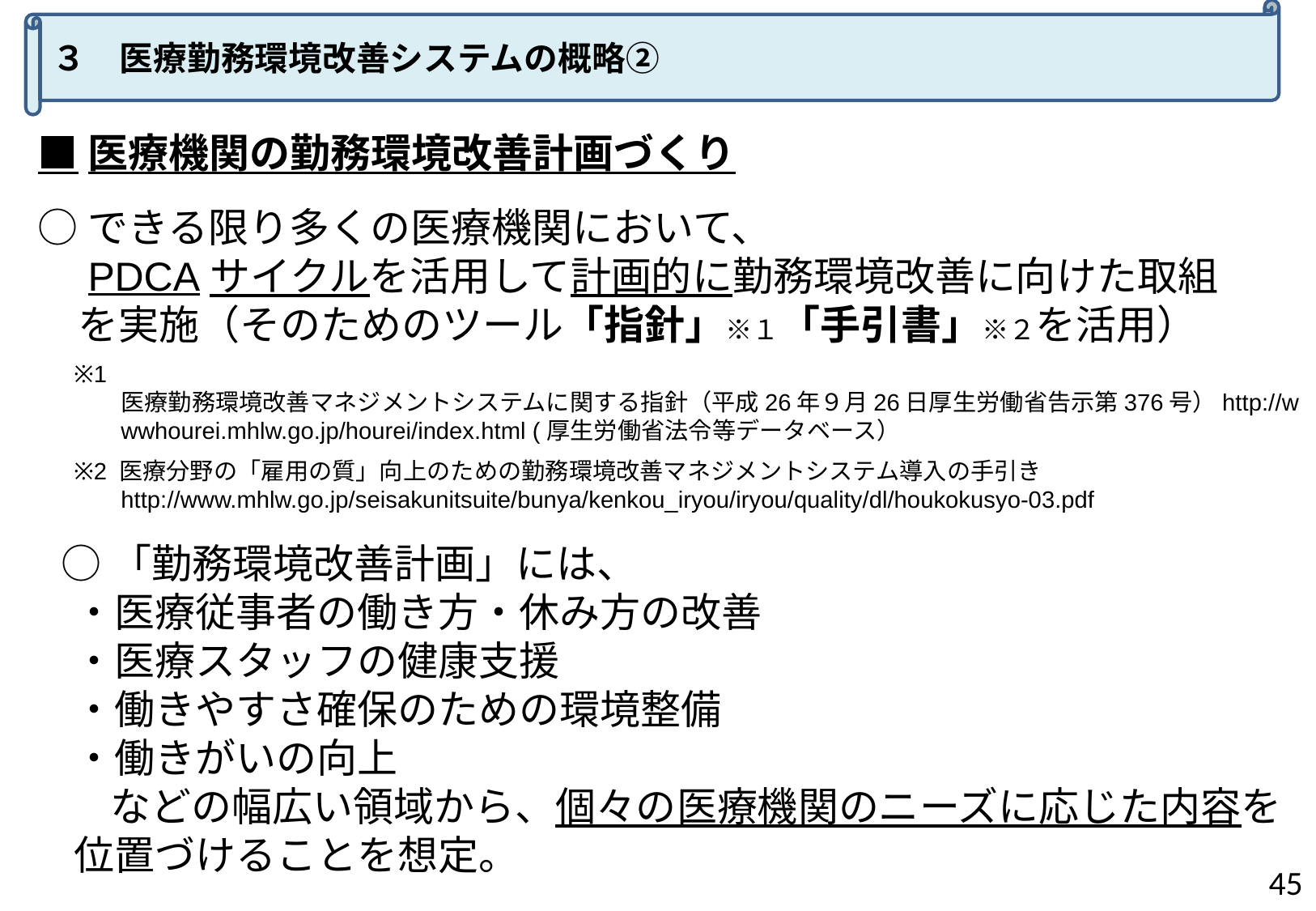

３　医療勤務環境改善システムの概略②
■医療機関の勤務環境改善計画づくり

○できる限り多くの医療機関において、
　PDCAサイクルを活用して計画的に勤務環境改善に向けた取組
　を実施（そのためのツール「指針」※１「手引書」※２を活用）

※1 医療勤務環境改善マネジメントシステムに関する指針（平成26年９月26日厚生労働省告示第376号）http://wwwhourei.mhlw.go.jp/hourei/index.html (厚生労働省法令等データベース）

※2 医療分野の「雇用の質」向上のための勤務環境改善マネジメントシステム導入の手引き
http://www.mhlw.go.jp/seisakunitsuite/bunya/kenkou_iryou/iryou/quality/dl/houkokusyo-03.pdf

○「勤務環境改善計画」には、
・医療従事者の働き方・休み方の改善
・医療スタッフの健康支援
・働きやすさ確保のための環境整備
・働きがいの向上
などの幅広い領域から、個々の医療機関のニーズに応じた内容を
位置づけることを想定。
45